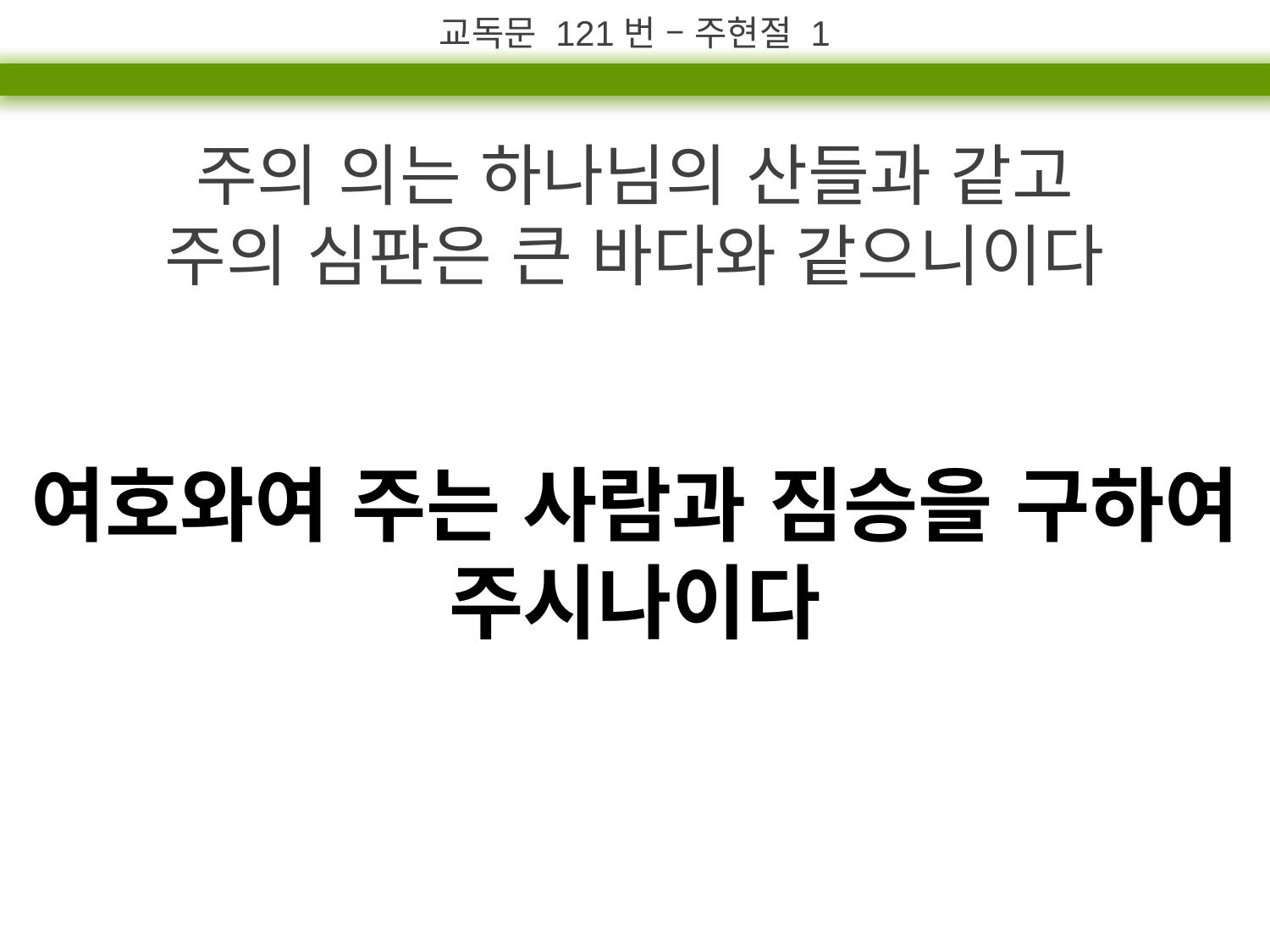

교독문 121번 – 주현절 1

주의 의는 하나님의 산들과 같고
주의 심판은 큰 바다와 같으니이다
여호와여 주는 사람과 짐승을 구하여 주시나이다